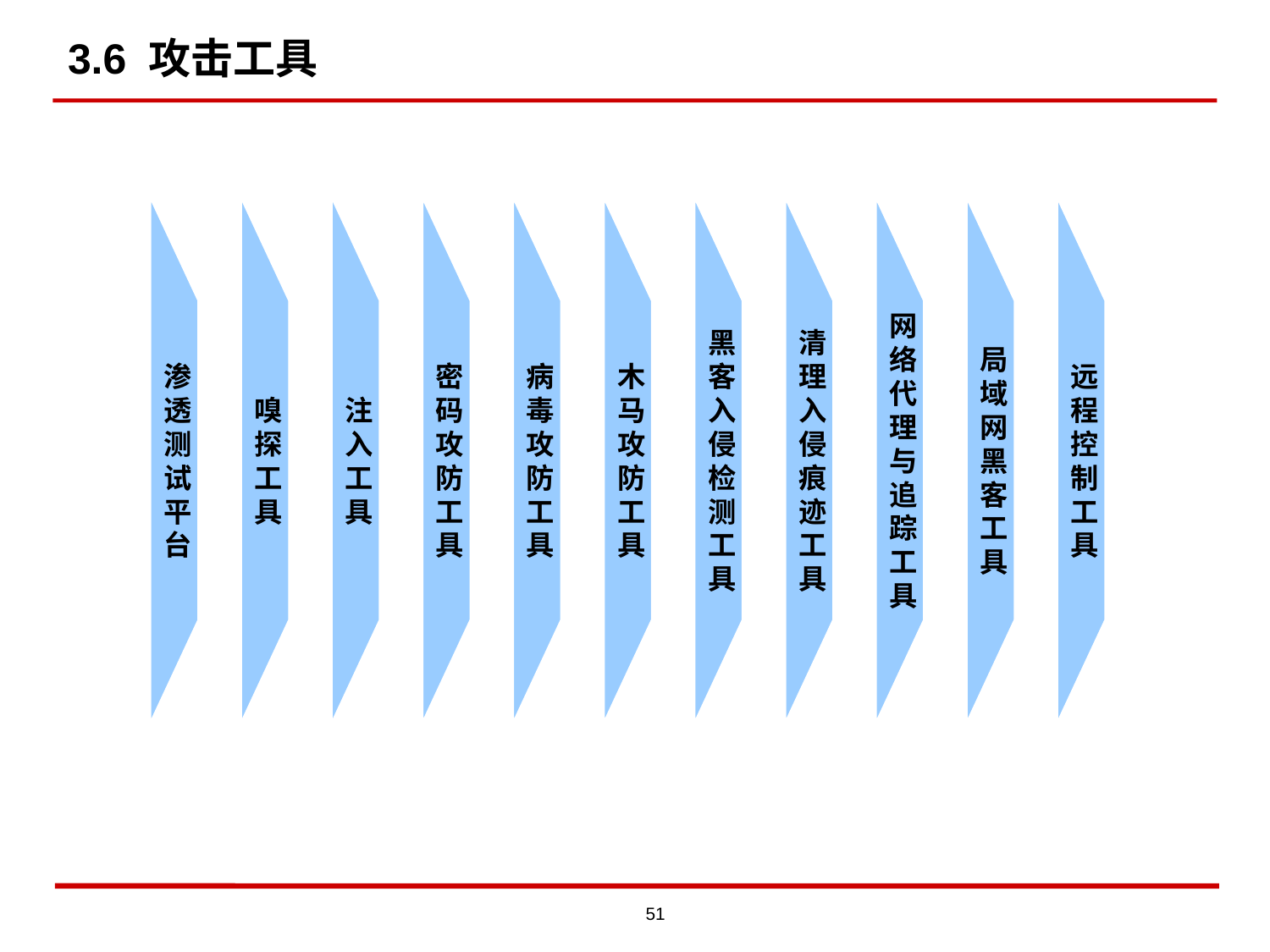

# 3.6 攻击工具
渗透测试平台
注入工具
密码攻防工具
病毒攻防工具
木马攻防工具
黑客入侵检测工具
清理入侵痕迹工具
网络代理与追踪工具
局域网黑客工具
远程控制工具
嗅探工具